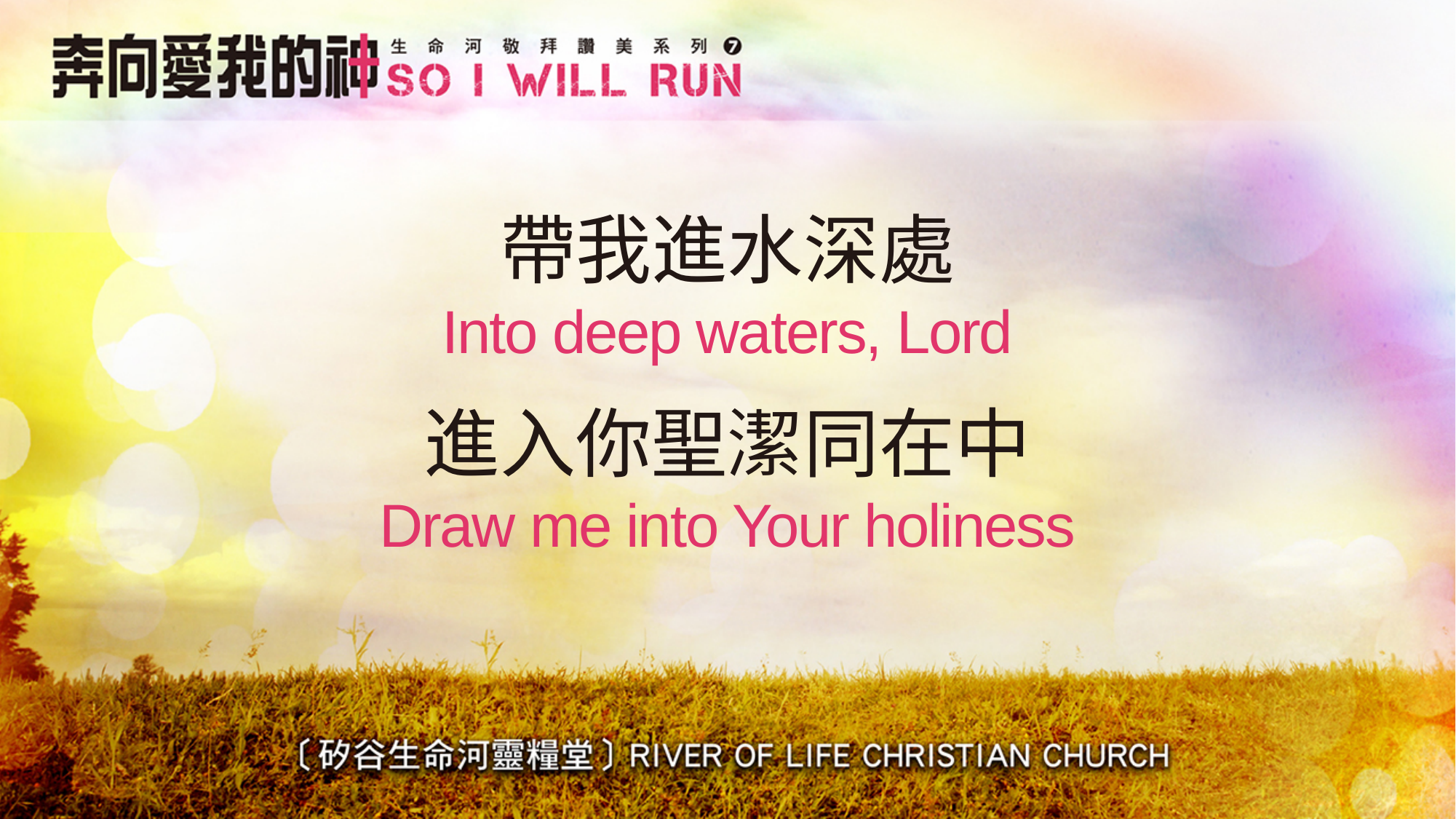

# 帶我進水深處 Into deep waters, Lord
進入你聖潔同在中
Draw me into Your holiness